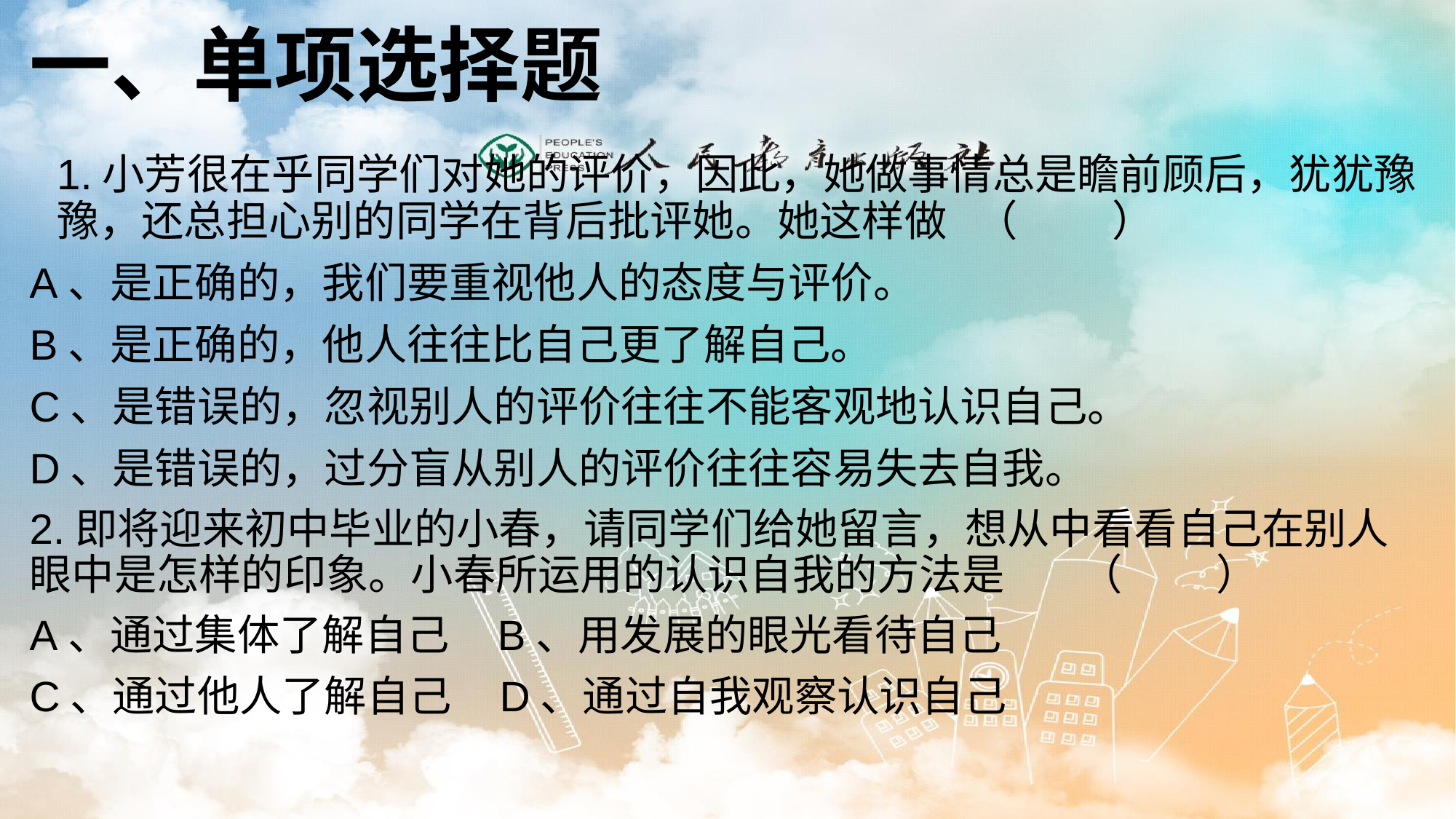

一、单项选择题
1.小芳很在乎同学们对她的评价，因此，她做事情总是瞻前顾后，犹犹豫豫，还总担心别的同学在背后批评她。她这样做   （          ）
A、是正确的，我们要重视他人的态度与评价。
B、是正确的，他人往往比自己更了解自己。
C、是错误的，忽视别人的评价往往不能客观地认识自己。
D、是错误的，过分盲从别人的评价往往容易失去自我。
2.即将迎来初中毕业的小春，请同学们给她留言，想从中看看自己在别人眼中是怎样的印象。小春所运用的认识自我的方法是        （          ）
A、通过集体了解自己    B、用发展的眼光看待自己
C、通过他人了解自己    D、通过自我观察认识自己